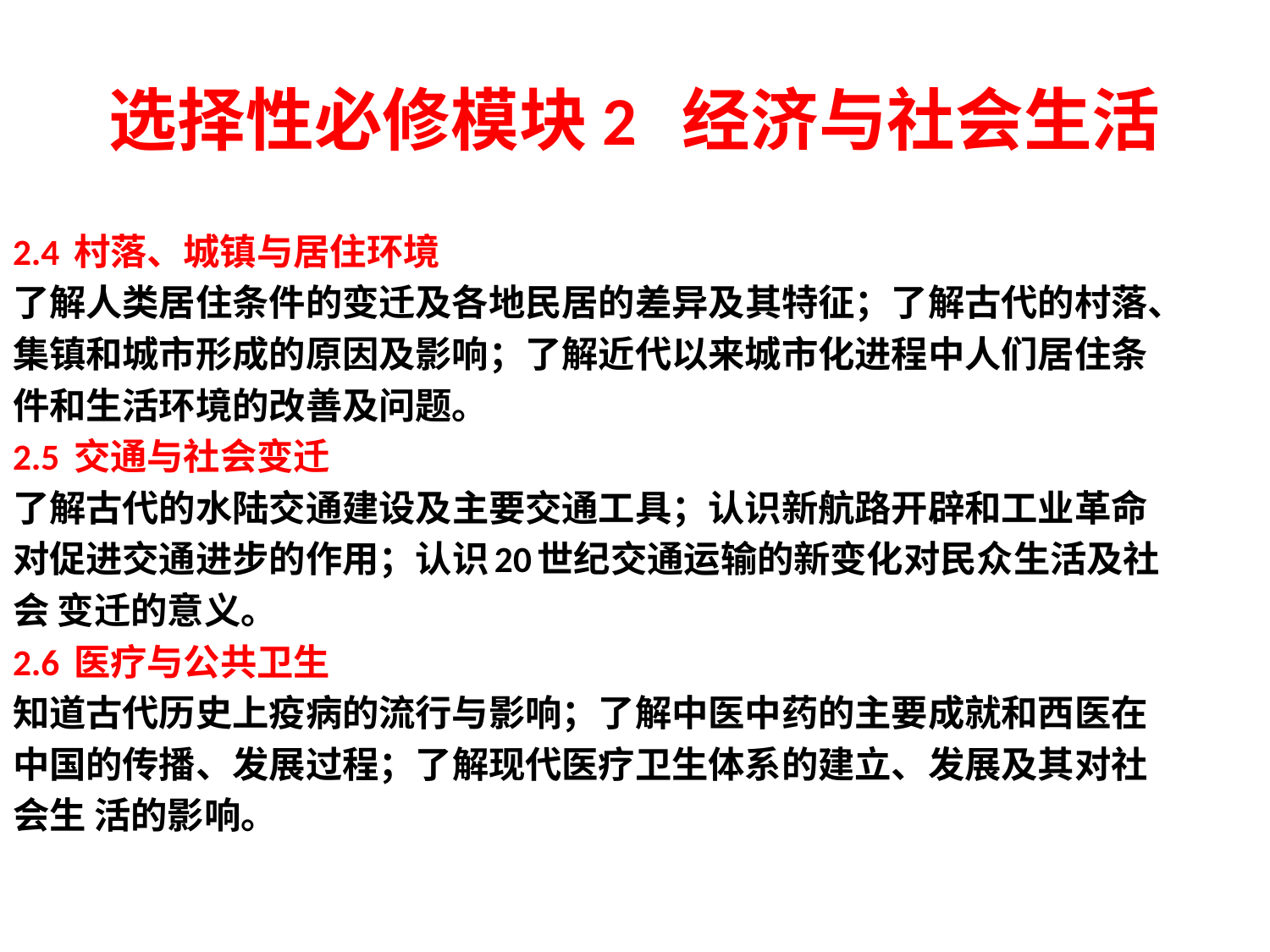

# 选择性必修模块2  经济与社会生活
2.4 村落、城镇与居住环境
了解人类居住条件的变迁及各地民居的差异及其特征；了解古代的村落、
集镇和城市形成的原因及影响；了解近代以来城市化进程中人们居住条
件和生活环境的改善及问题。
2.5 交通与社会变迁
了解古代的水陆交通建设及主要交通工具；认识新航路开辟和工业革命
对促进交通进步的作用；认识20世纪交通运输的新变化对民众生活及社
会 变迁的意义。
2.6 医疗与公共卫生
知道古代历史上疫病的流行与影响；了解中医中药的主要成就和西医在
中国的传播、发展过程；了解现代医疗卫生体系的建立、发展及其对社
会生 活的影响。